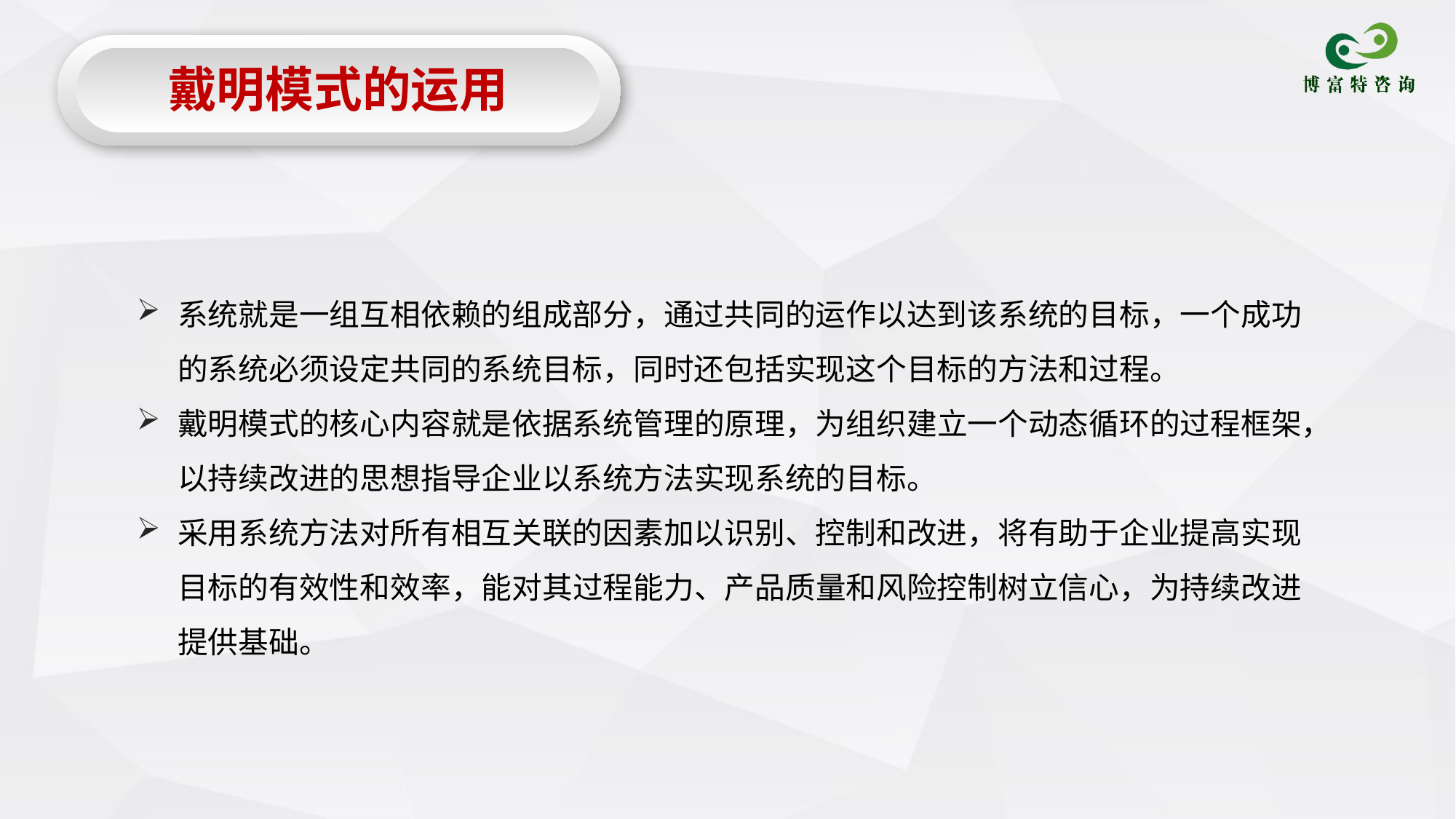

戴明模式的运用
系统就是一组互相依赖的组成部分，通过共同的运作以达到该系统的目标，一个成功的系统必须设定共同的系统目标，同时还包括实现这个目标的方法和过程。
戴明模式的核心内容就是依据系统管理的原理，为组织建立一个动态循环的过程框架，以持续改进的思想指导企业以系统方法实现系统的目标。
采用系统方法对所有相互关联的因素加以识别、控制和改进，将有助于企业提高实现目标的有效性和效率，能对其过程能力、产品质量和风险控制树立信心，为持续改进提供基础。